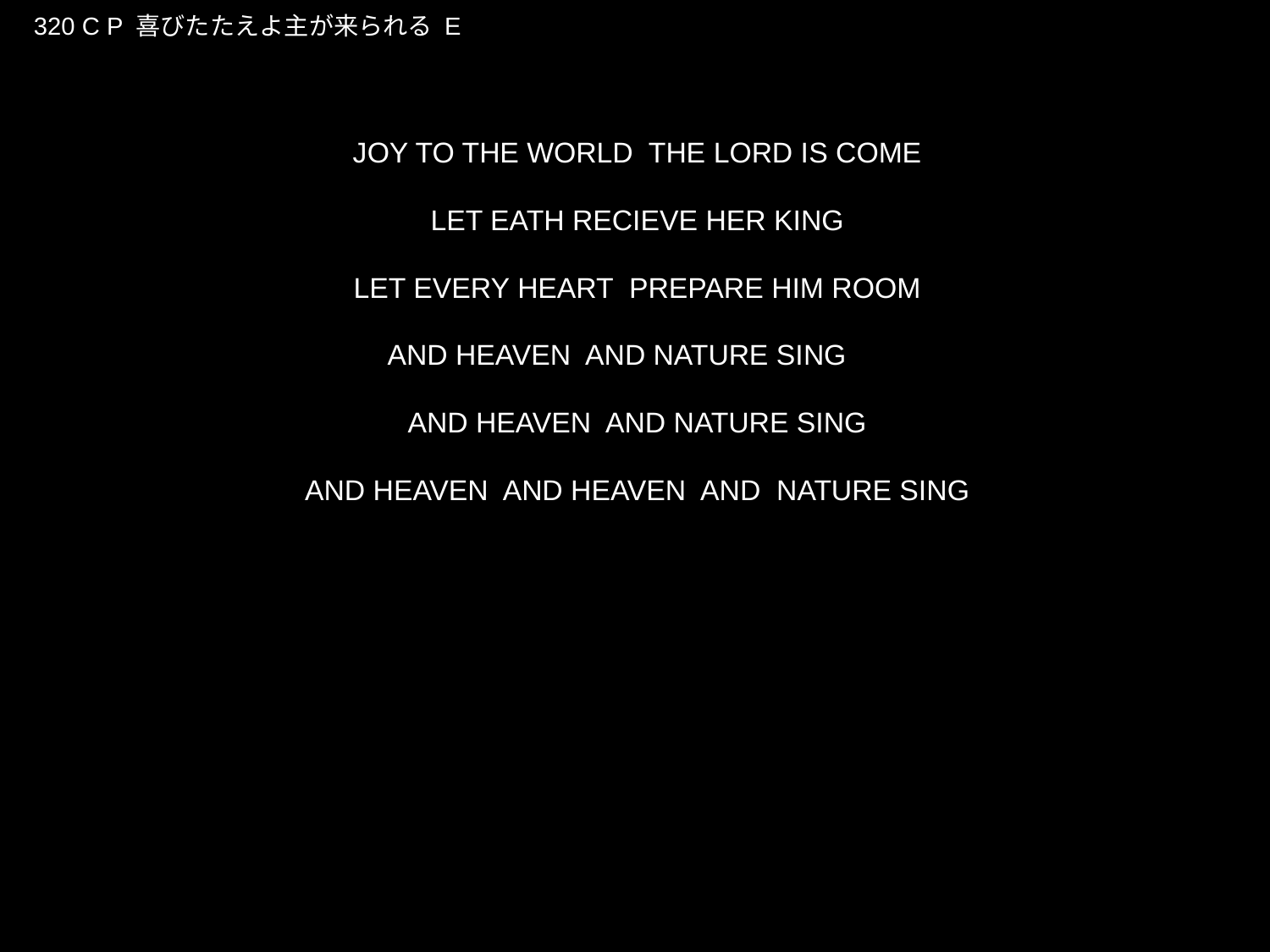

よろこびたたえよしゅがこられる
★P
320 C P 喜びたたえよ主が来られる E
★３
JOY TO THE WORLD  THE LORD IS COME
LET EATH RECIEVE HER KING
LET EVERY HEART  PREPARE HIM ROOM
AND HEAVEN  AND NATURE SING　
AND HEAVEN  AND NATURE SING
AND HEAVEN  AND HEAVEN  AND  NATURE SING